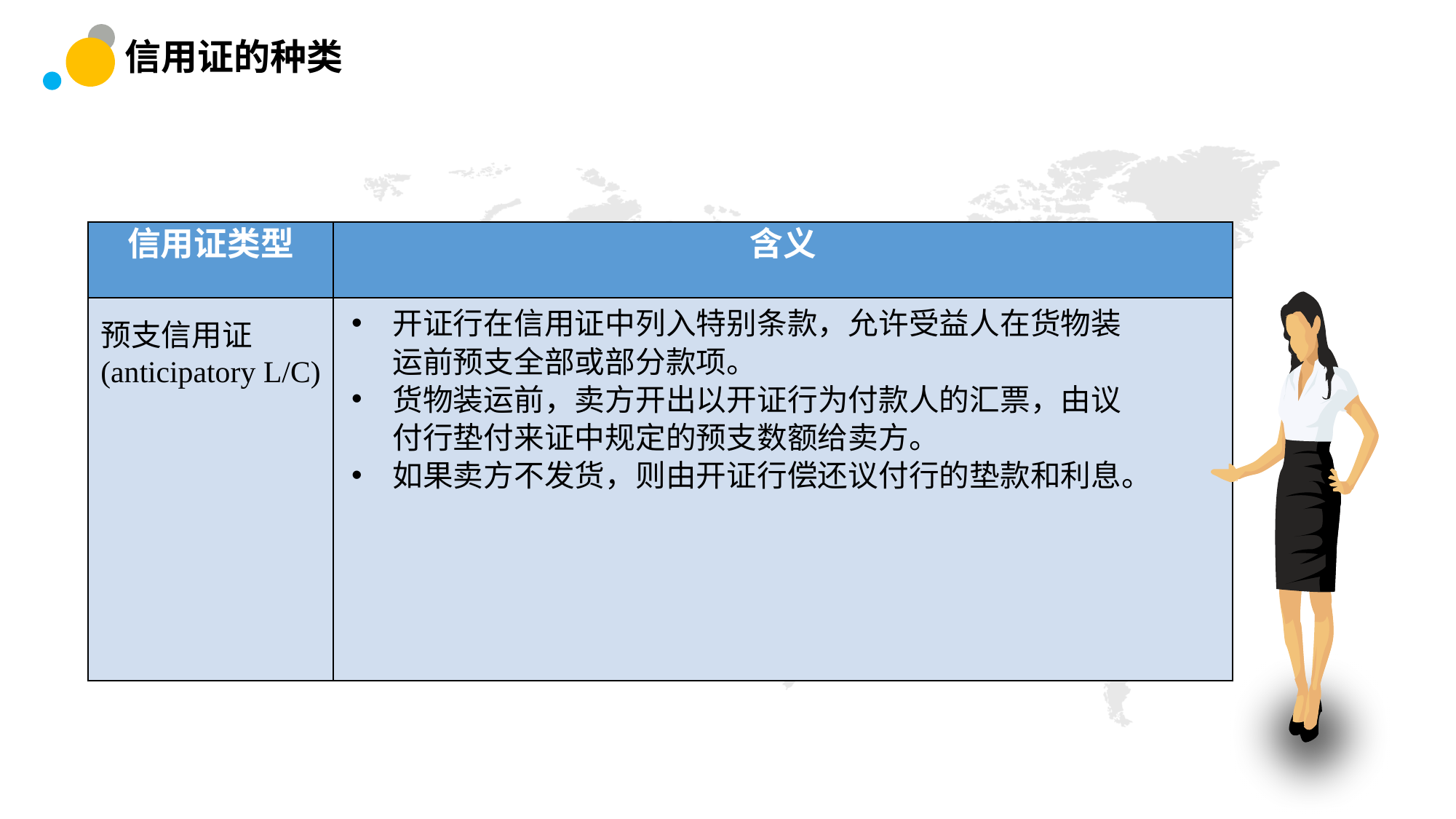

信用证的种类
| 信用证类型 | 含义 |
| --- | --- |
|  |  |

开证行在信用证中列入特别条款，允许受益人在货物装运前预支全部或部分款项。
货物装运前，卖方开出以开证行为付款人的汇票，由议付行垫付来证中规定的预支数额给卖方。
如果卖方不发货，则由开证行偿还议付行的垫款和利息。
预支信用证(anticipatory L/C)